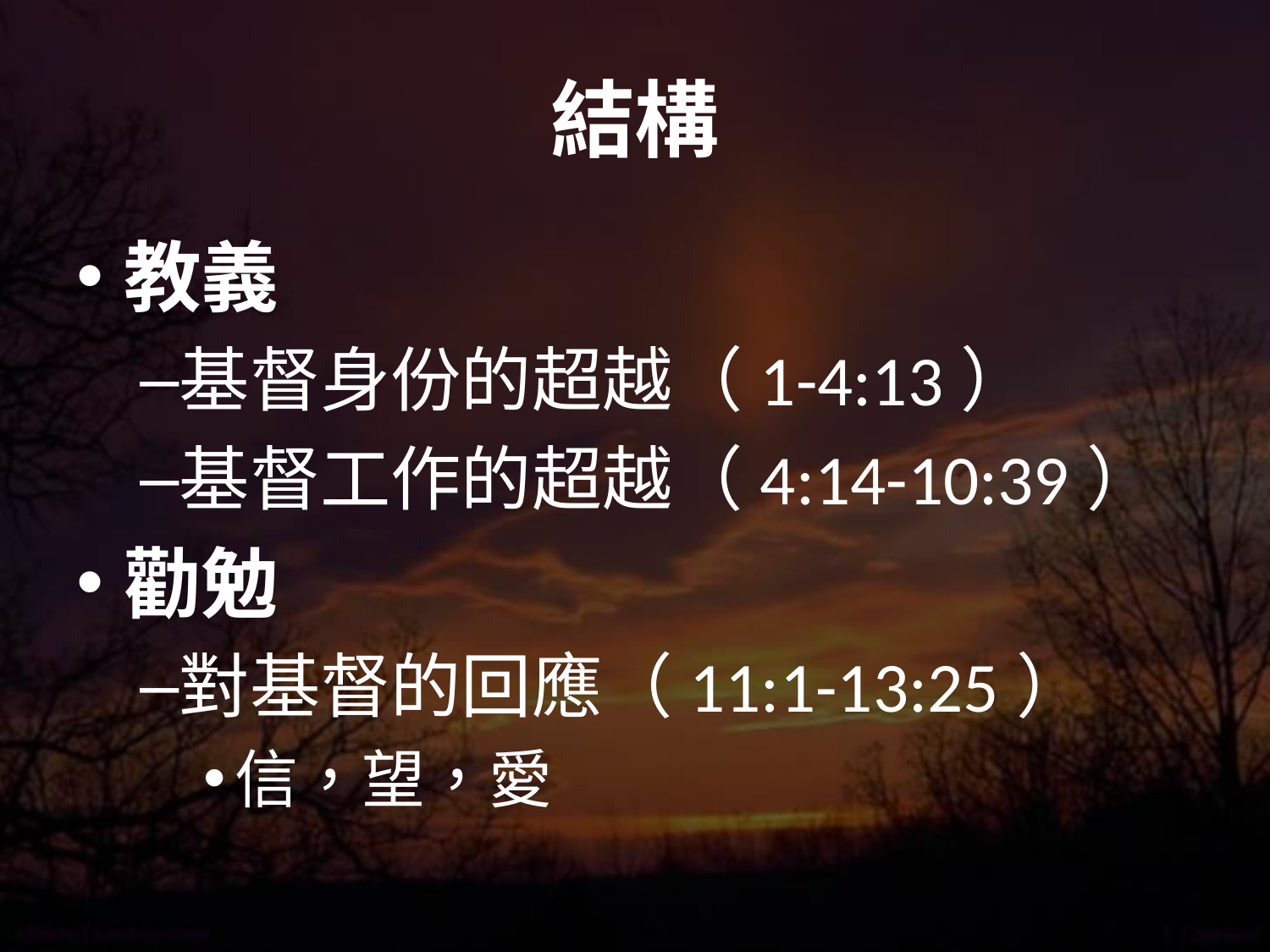

# 結構
教義
基督身份的超越（1-4:13）
基督工作的超越（4:14-10:39）
勸勉
對基督的回應（11:1-13:25）
信，望，愛